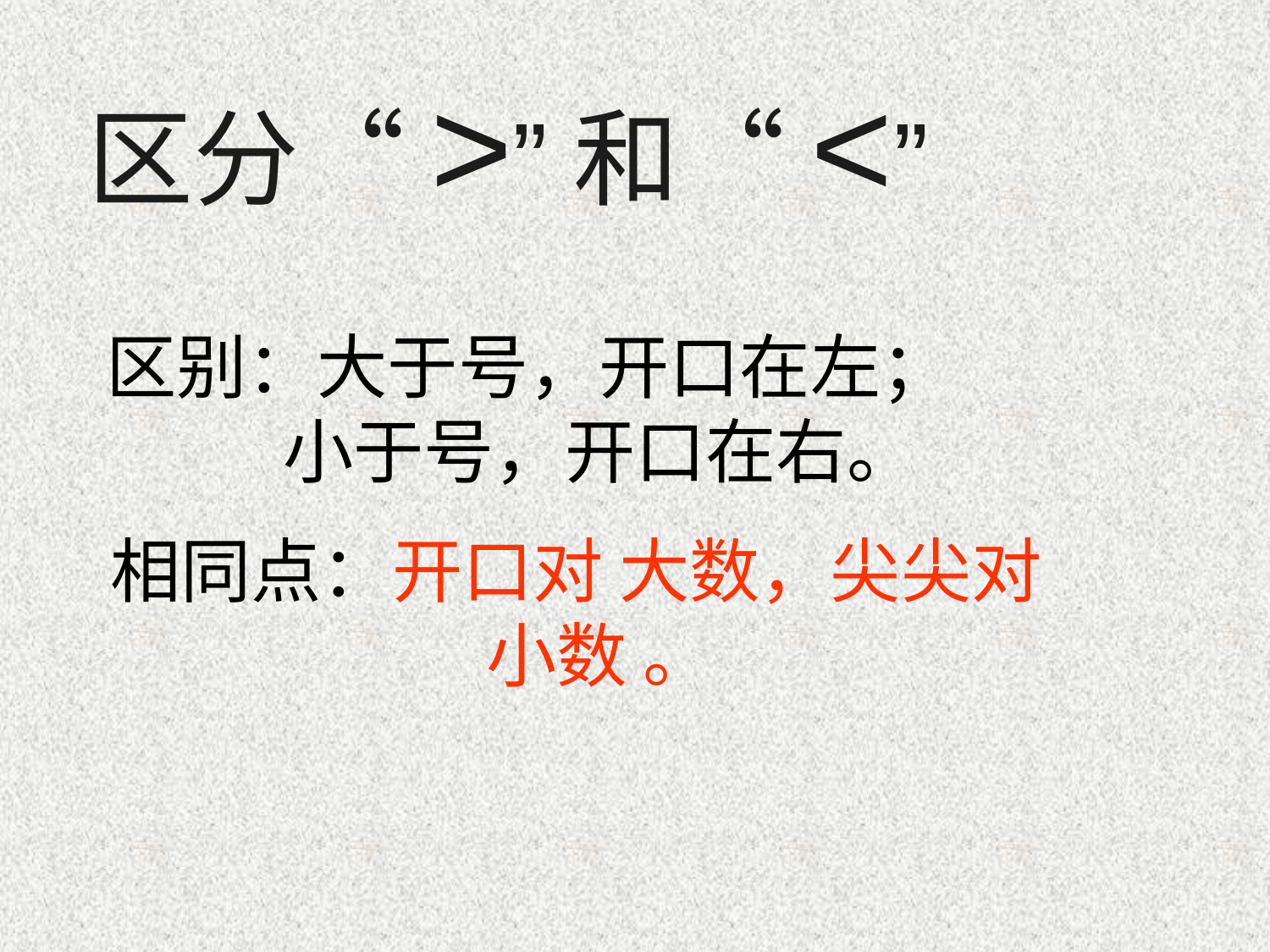

# 区分“>”和“<”
区别：大于号，开口在左；       小于号，开口在右。
相同点：开口对 大数，尖尖对小数 。